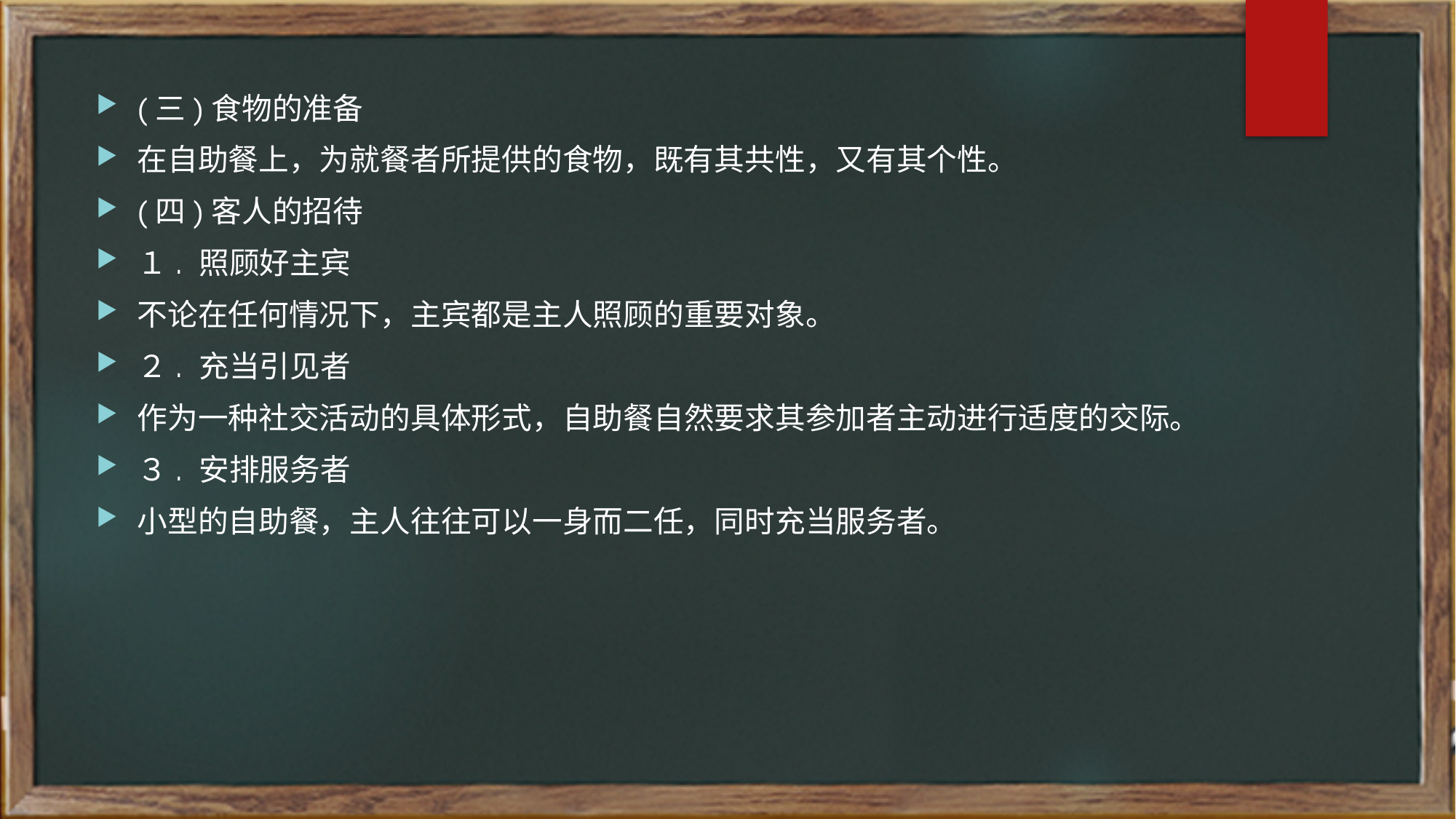

(三)食物的准备
在自助餐上，为就餐者所提供的食物，既有其共性，又有其个性。
(四)客人的招待
１. 照顾好主宾
不论在任何情况下，主宾都是主人照顾的重要对象。
２. 充当引见者
作为一种社交活动的具体形式，自助餐自然要求其参加者主动进行适度的交际。
３. 安排服务者
小型的自助餐，主人往往可以一身而二任，同时充当服务者。